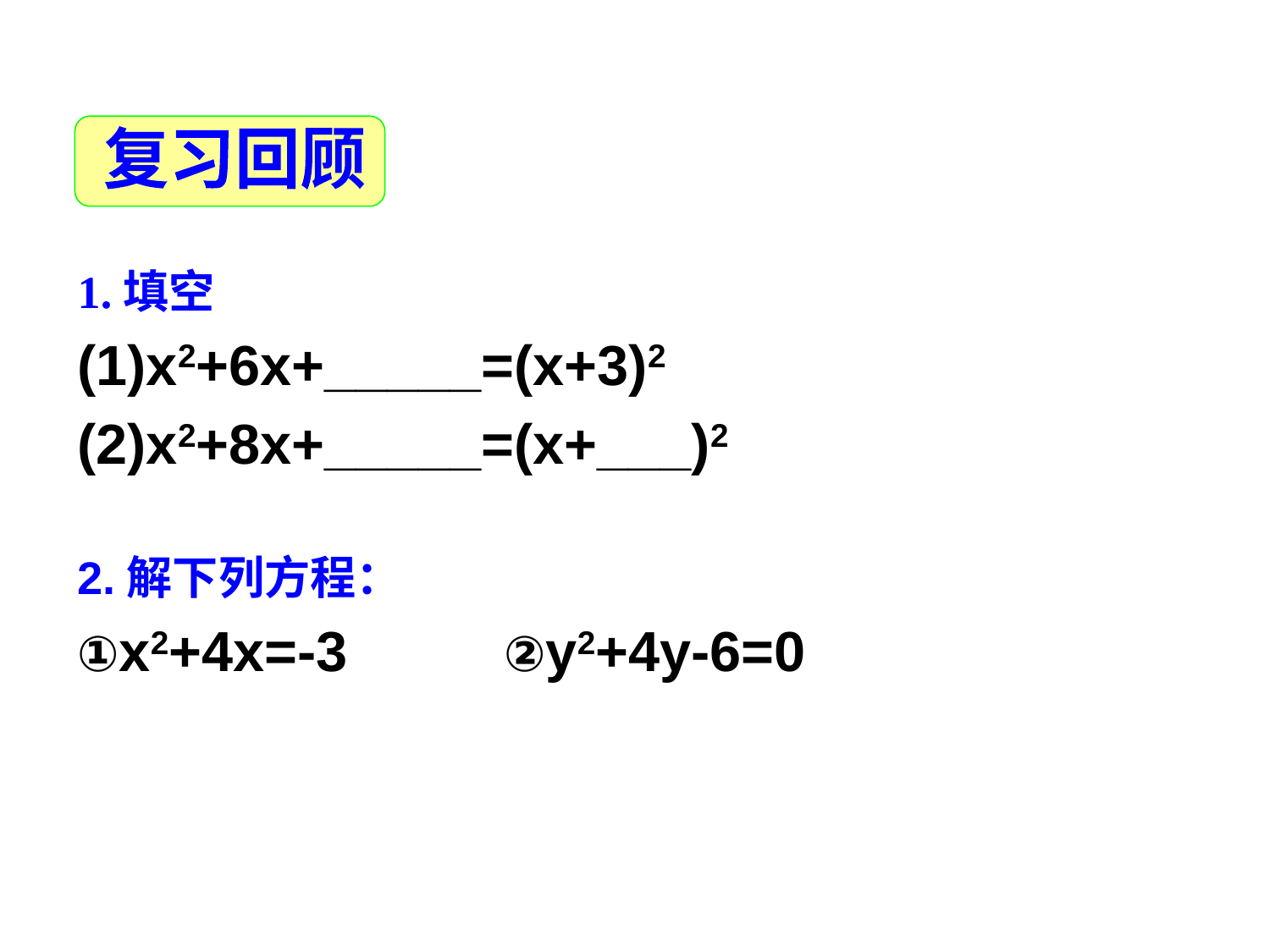

复习回顾
1.填空
(1)x2+6x+_____=(x+3)2
(2)x2+8x+_____=(x+___)2

2.解下列方程：
①x2+4x=-3          ②y2+4y-6=0